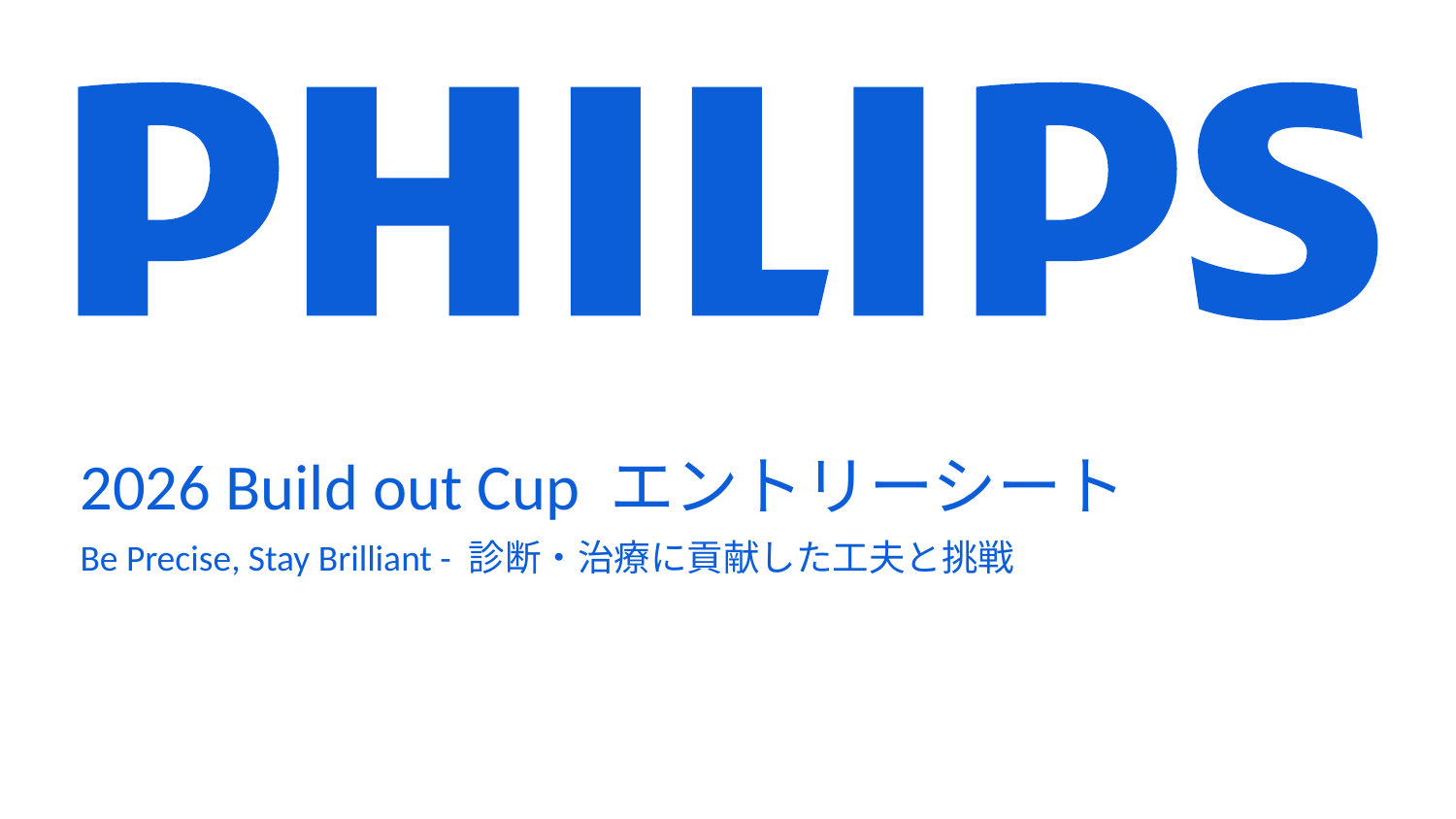

2026 Build out Cup エントリーシート
Be Precise, Stay Brilliant - 診断・治療に貢献した工夫と挑戦